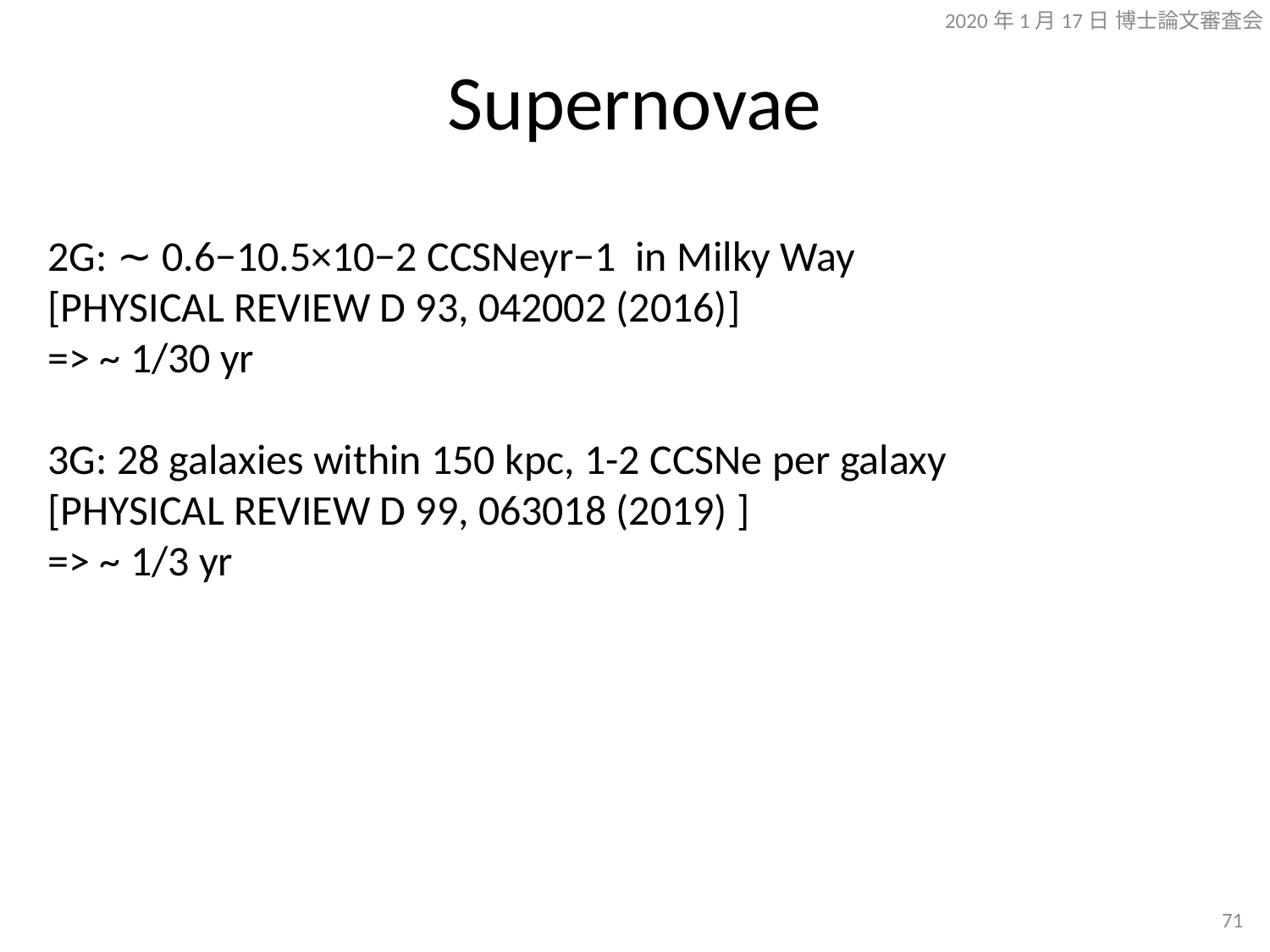

2020年1月17日 博士論文審査会
# Supernovae
2G: ∼ 0.6−10.5×10−2 CCSNeyr−1  in Milky Way
[PHYSICAL REVIEW D 93, 042002 (2016)]
=> ~ 1/30 yr
3G: 28 galaxies within 150 kpc, 1-2 CCSNe per galaxy
[PHYSICAL REVIEW D 99, 063018 (2019) ]
=> ~ 1/3 yr

71